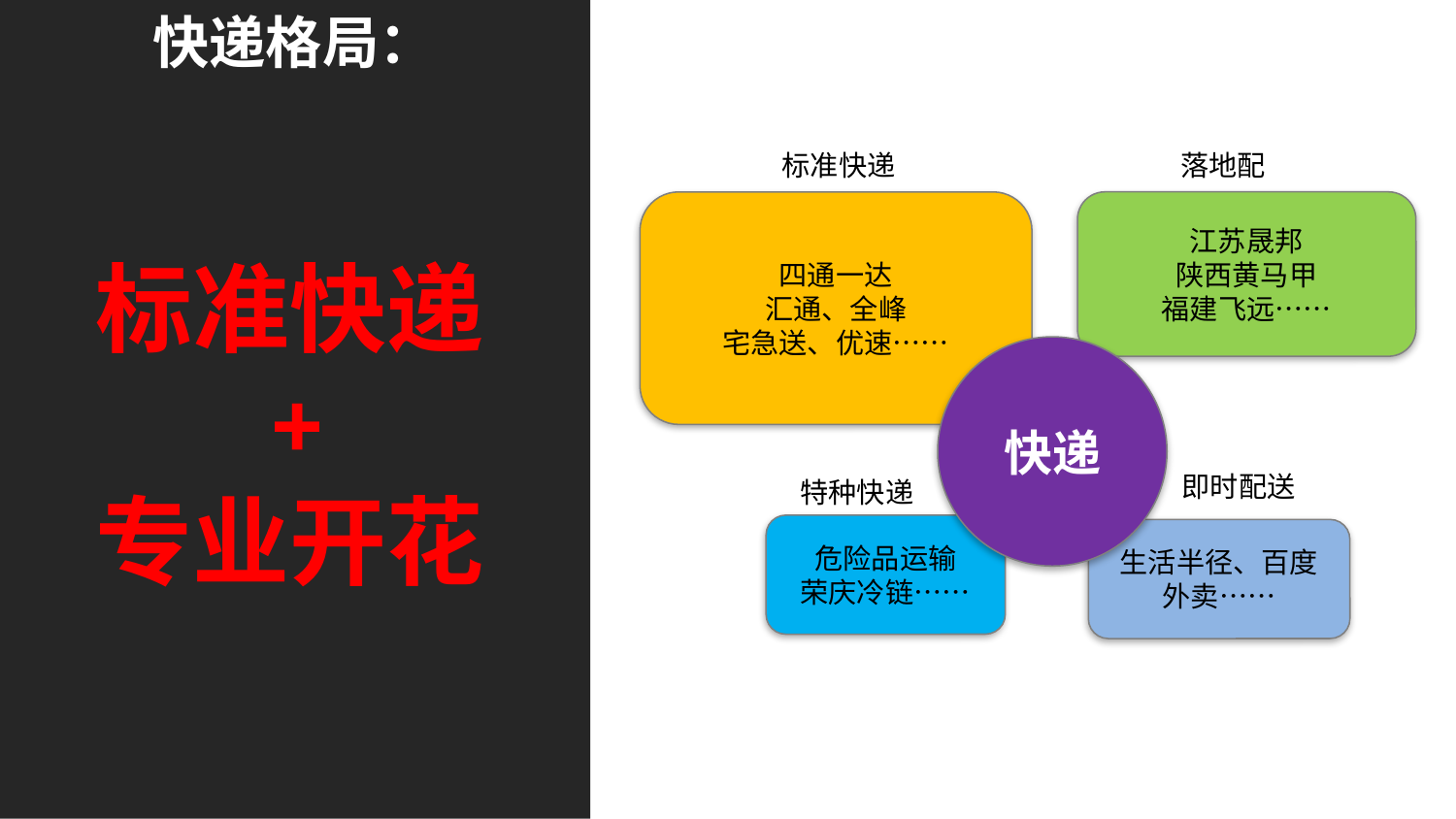

快递格局：
标准快递
落地配
四通一达
汇通、全峰
宅急送、优速……
江苏晟邦
陕西黄马甲
福建飞远……
标准快递+
专业开花
快递
即时配送
特种快递
危险品运输
荣庆冷链……
生活半径、百度外卖……